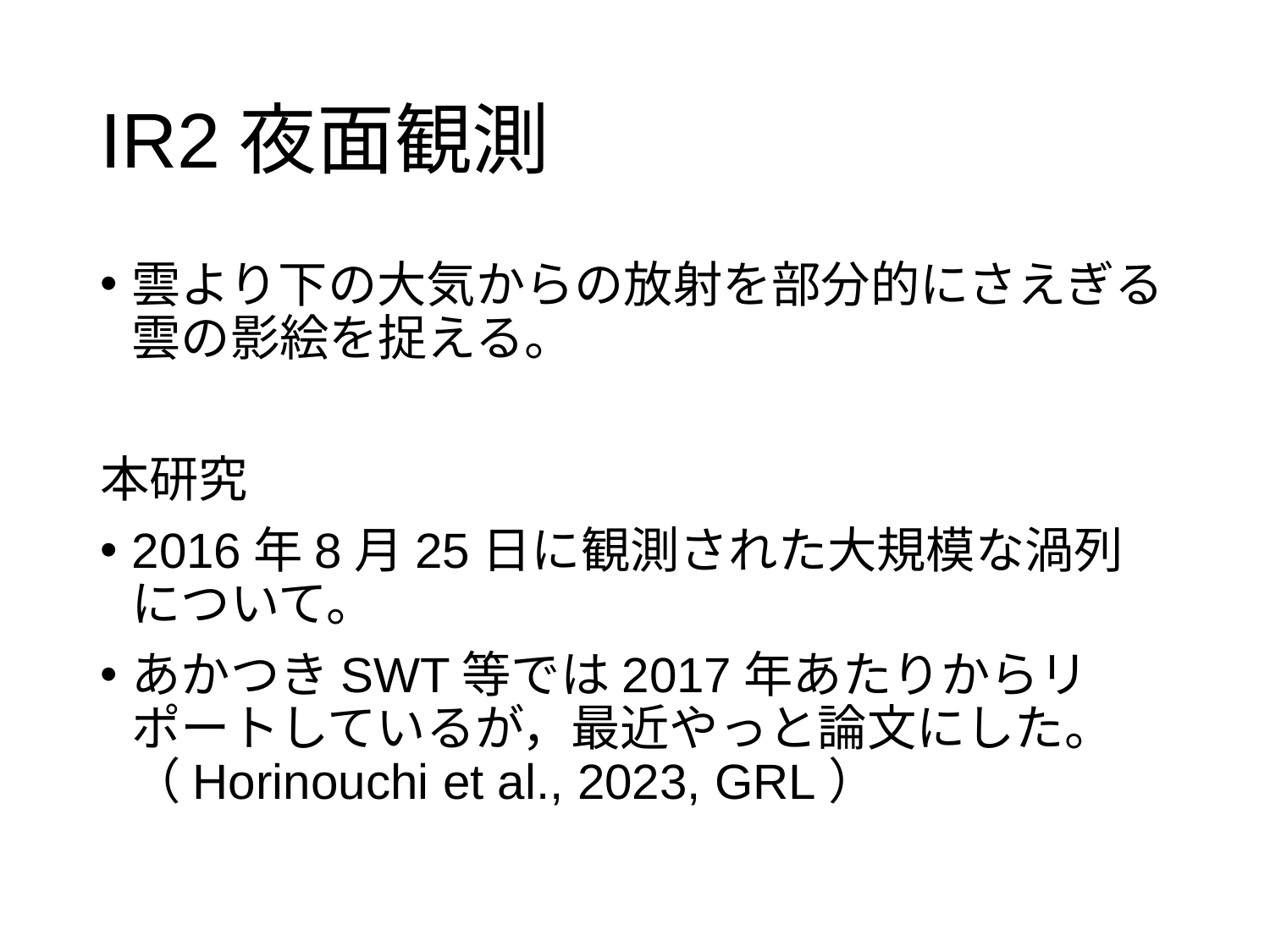

# IR2夜面観測
雲より下の大気からの放射を部分的にさえぎる雲の影絵を捉える。

本研究
2016年8月25日に観測された大規模な渦列について。
あかつきSWT等では2017年あたりからリポートしているが，最近やっと論文にした。（Horinouchi et al., 2023, GRL）